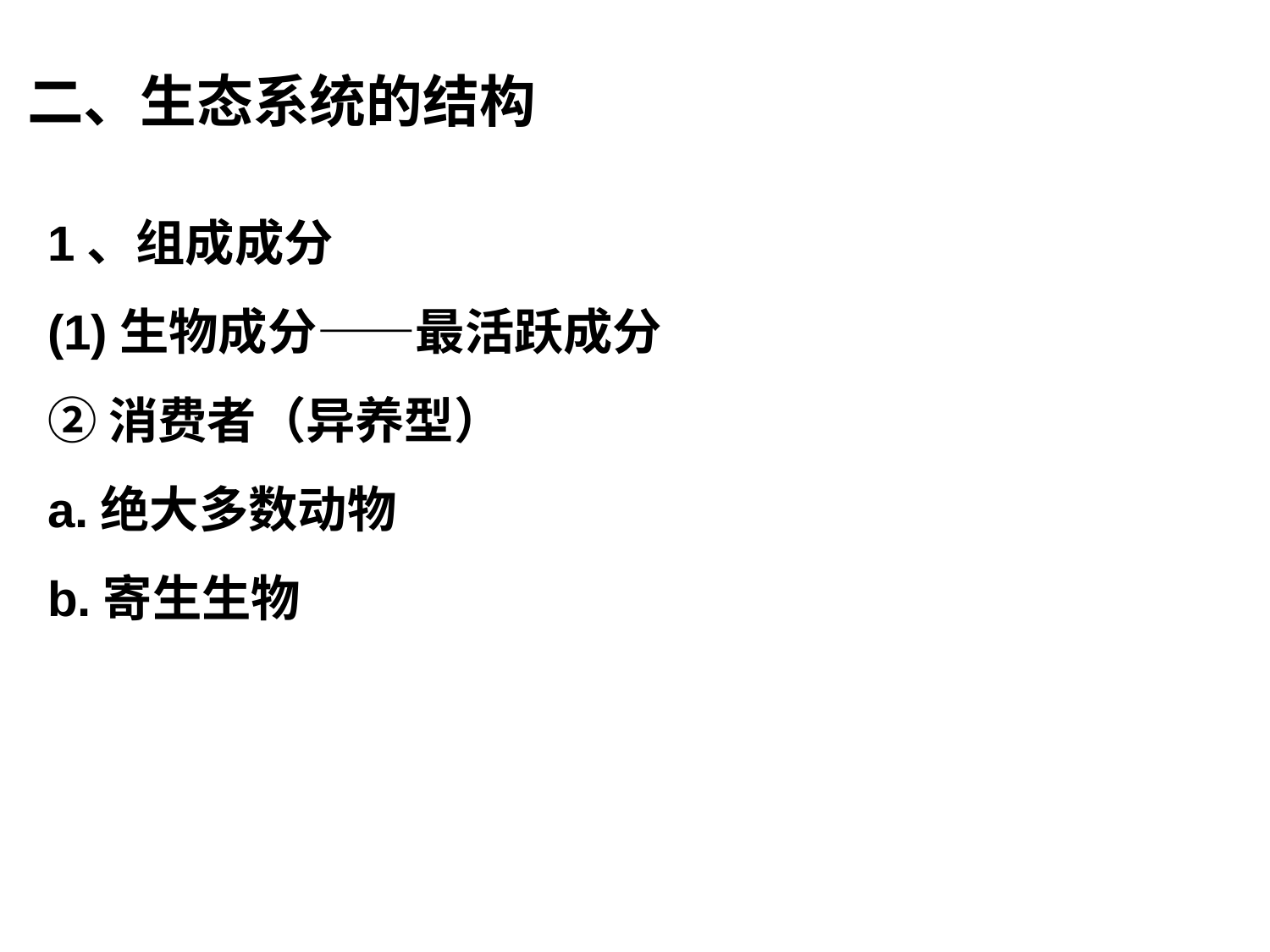

二、生态系统的结构
1、组成成分
(1)生物成分——最活跃成分
②消费者（异养型）
a.绝大多数动物
b.寄生生物